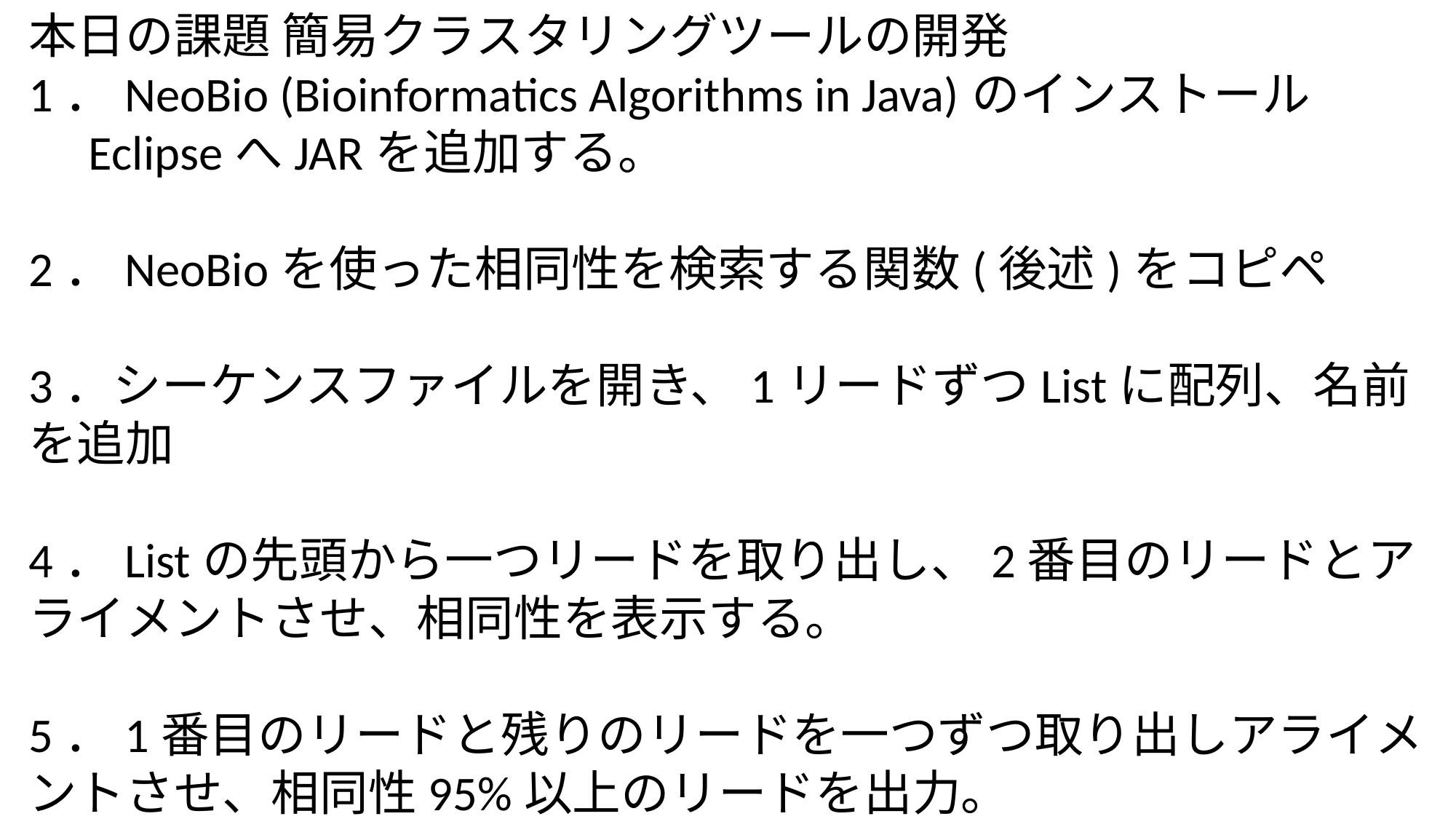

本日の課題 簡易クラスタリングツールの開発
1．NeoBio (Bioinformatics Algorithms in Java)のインストール
　EclipseへJARを追加する。

2．NeoBioを使った相同性を検索する関数(後述)をコピペ

3．シーケンスファイルを開き、1リードずつListに配列、名前を追加

4．Listの先頭から一つリードを取り出し、2番目のリードとアライメントさせ、相同性を表示する。

5．1番目のリードと残りのリードを一つずつ取り出しアライメントさせ、相同性95%以上のリードを出力。